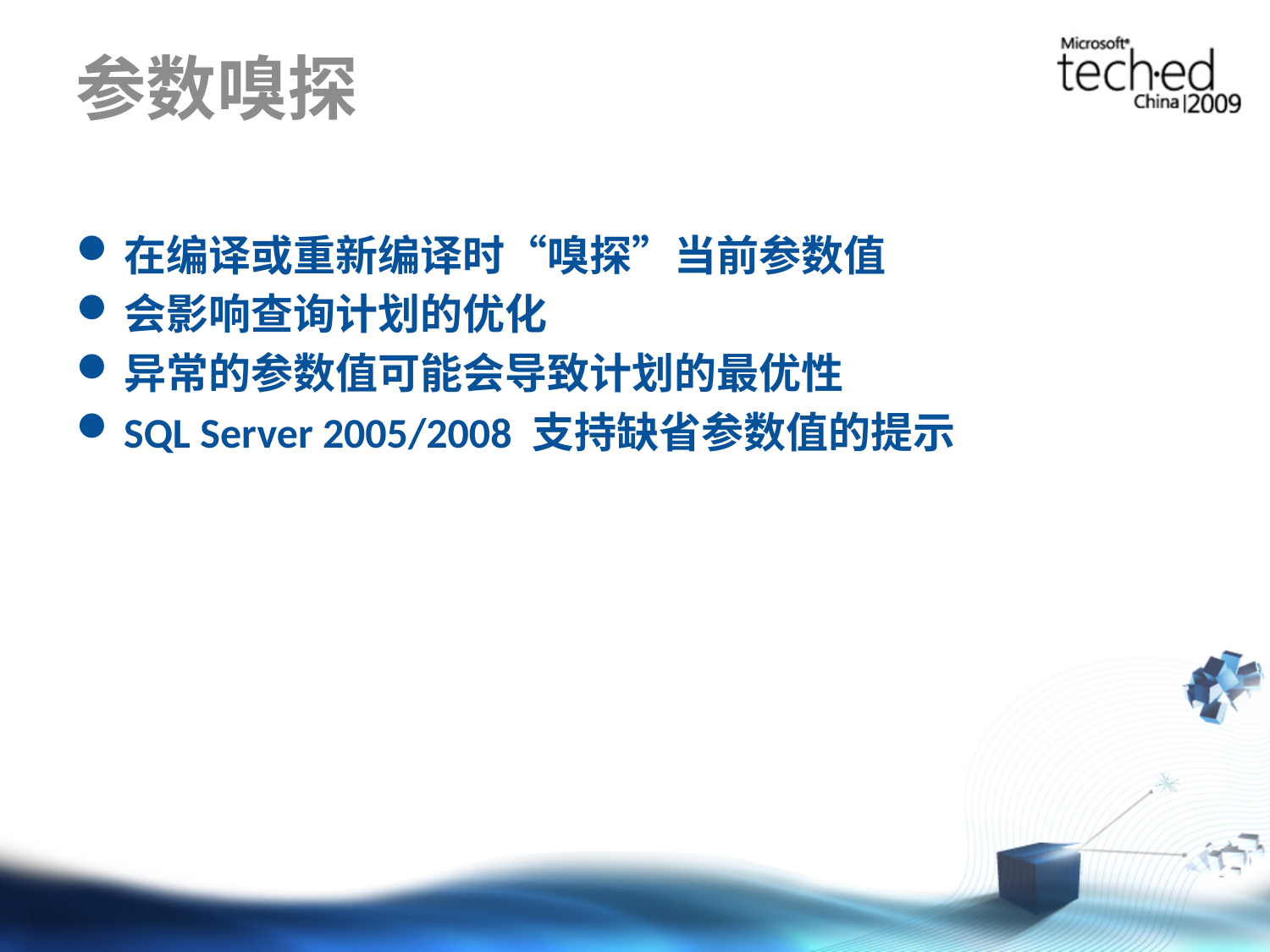

# 参数嗅探
在编译或重新编译时“嗅探”当前参数值
会影响查询计划的优化
异常的参数值可能会导致计划的最优性
SQL Server 2005/2008 支持缺省参数值的提示